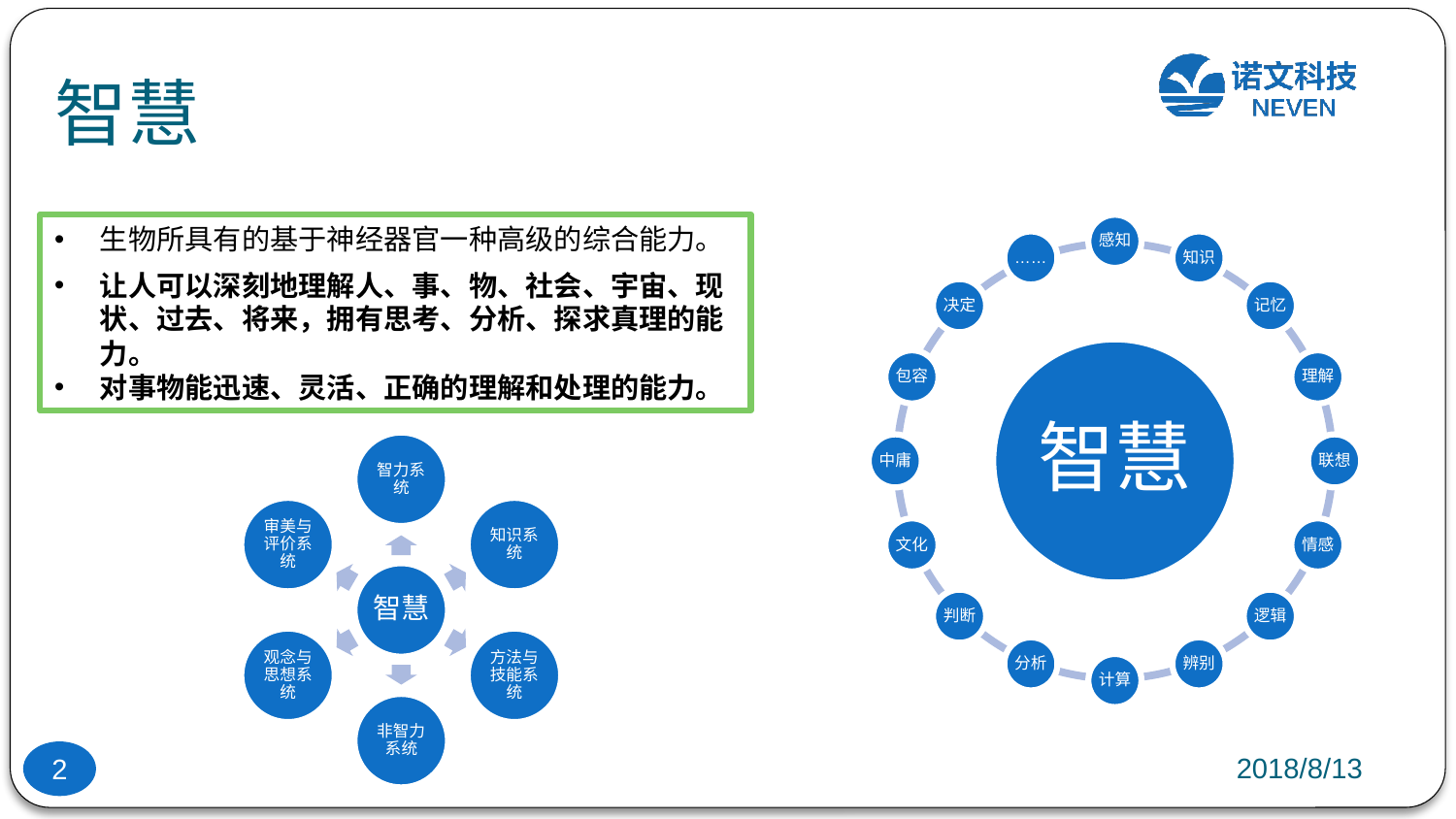

# 智慧
生物所具有的基于神经器官一种高级的综合能力。
让人可以深刻地理解人、事、物、社会、宇宙、现状、过去、将来，拥有思考、分析、探求真理的能力。
对事物能迅速、灵活、正确的理解和处理的能力。
智慧
感知
知识
记忆
理解
联想
情感
逻辑
辨别
计算
分析
判断
文化
中庸
包容
决定
……
智慧

智力系统

知识系统

方法与技能系统

非智力系统

观念与思想系统

审美与评价系统
2018/8/13
2